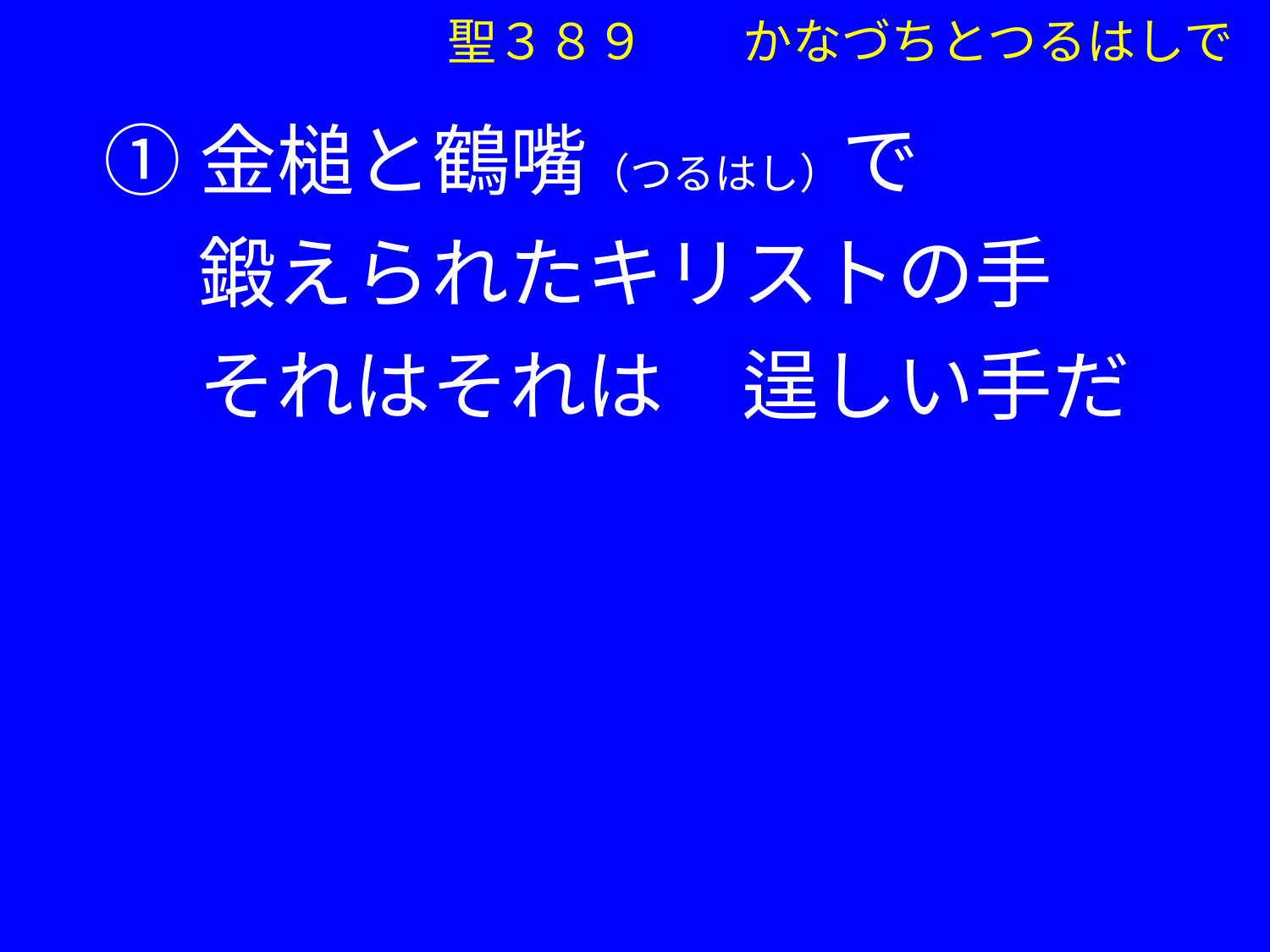

①金槌と鶴嘴（つるはし）で
　 鍛えられたキリストの手
　 それはそれは　逞しい手だ

聖３８９　　かなづちとつるはしで